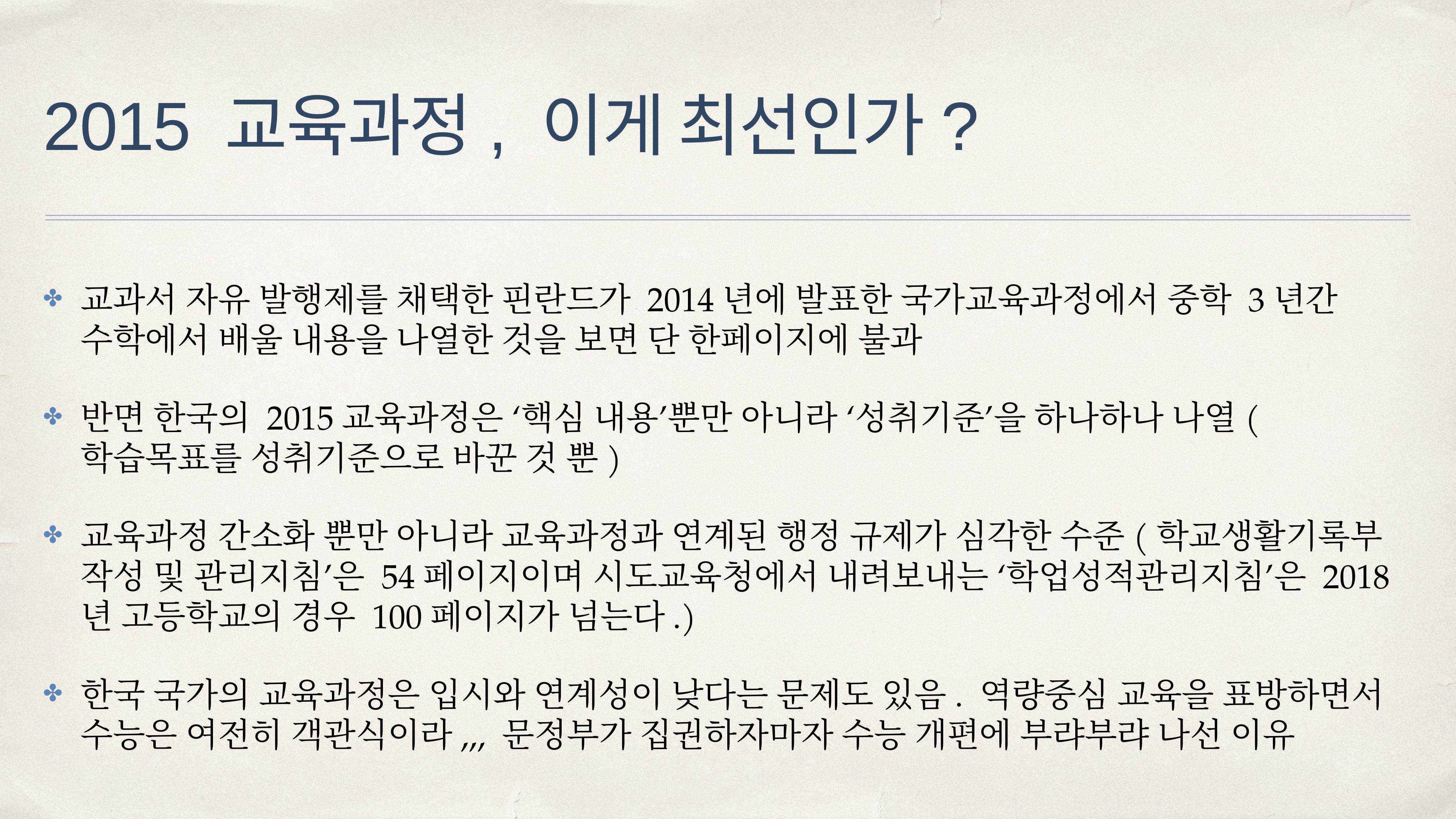

# 2015 교육과정, 이게 최선인가?
교과서 자유 발행제를 채택한 핀란드가 2014년에 발표한 국가교육과정에서 중학 3년간 수학에서 배울 내용을 나열한 것을 보면 단 한페이지에 불과
반면 한국의 2015교육과정은 ‘핵심 내용’뿐만 아니라 ‘성취기준’을 하나하나 나열(학습목표를 성취기준으로 바꾼 것 뿐)
교육과정 간소화 뿐만 아니라 교육과정과 연계된 행정 규제가 심각한 수준(학교생활기록부 작성 및 관리지침’은 54페이지이며 시도교육청에서 내려보내는 ‘학업성적관리지침’은 2018년 고등학교의 경우 100페이지가 넘는다.)
한국 국가의 교육과정은 입시와 연계성이 낮다는 문제도 있음. 역량중심 교육을 표방하면서 수능은 여전히 객관식이라,,, 문정부가 집권하자마자 수능 개편에 부랴부랴 나선 이유